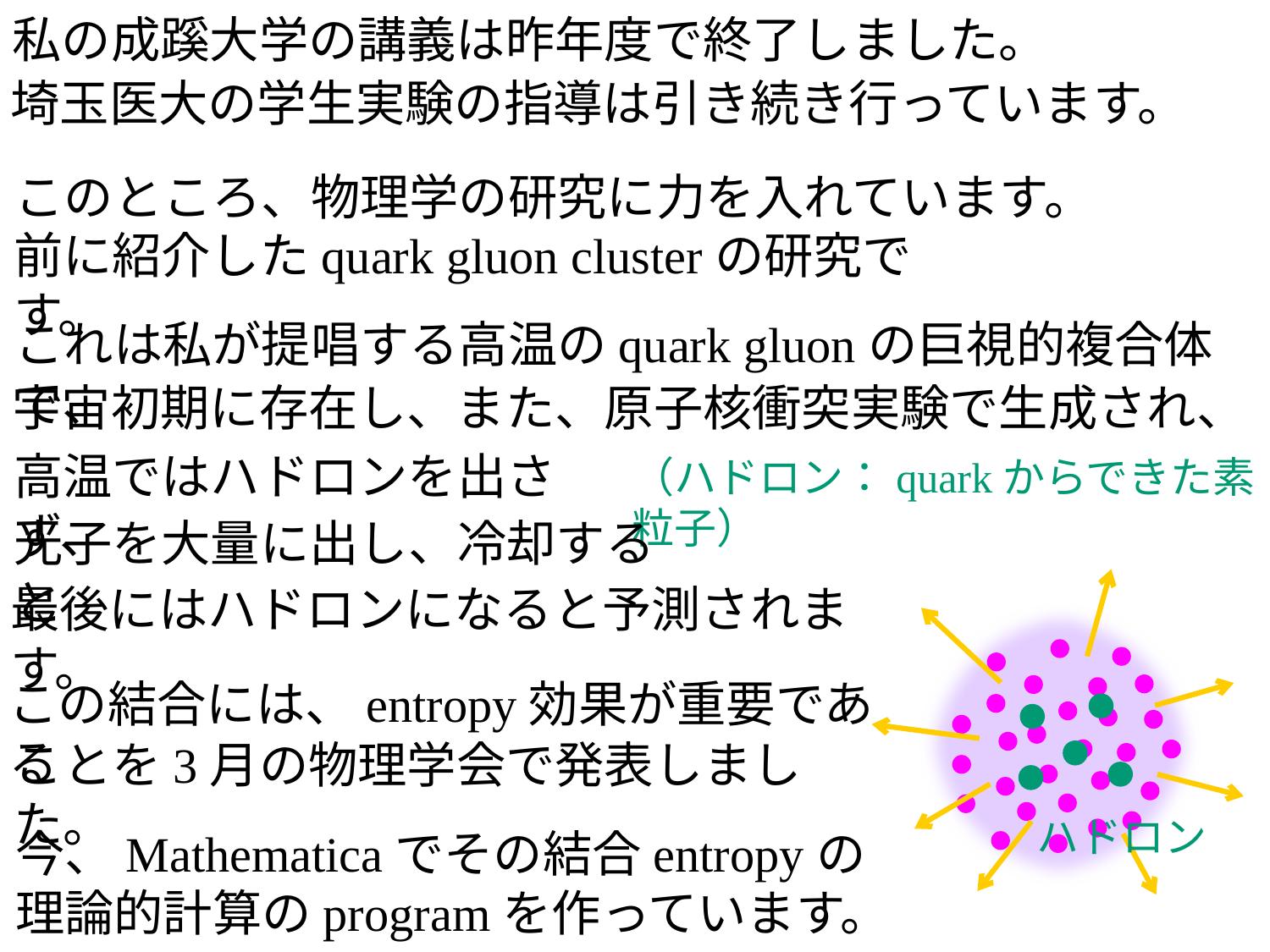

私の成蹊大学の講義は昨年度で終了しました。
埼玉医大の学生実験の指導は引き続き行っています。
このところ、物理学の研究に力を入れています。
前に紹介したquark gluon clusterの研究です。
これは私が提唱する高温のquark gluonの巨視的複合体で、
宇宙初期に存在し、また、原子核衝突実験で生成され、
高温ではハドロンを出さず、
（ハドロン：quarkからできた素粒子）
光子を大量に出し、冷却すると
最後にはハドロンになると予測されます。

この結合には、entropy効果が重要である

ことを3月の物理学会で発表しました。
ハドロン
今、Mathematicaでその結合entropyの
理論的計算のprogramを作っています。